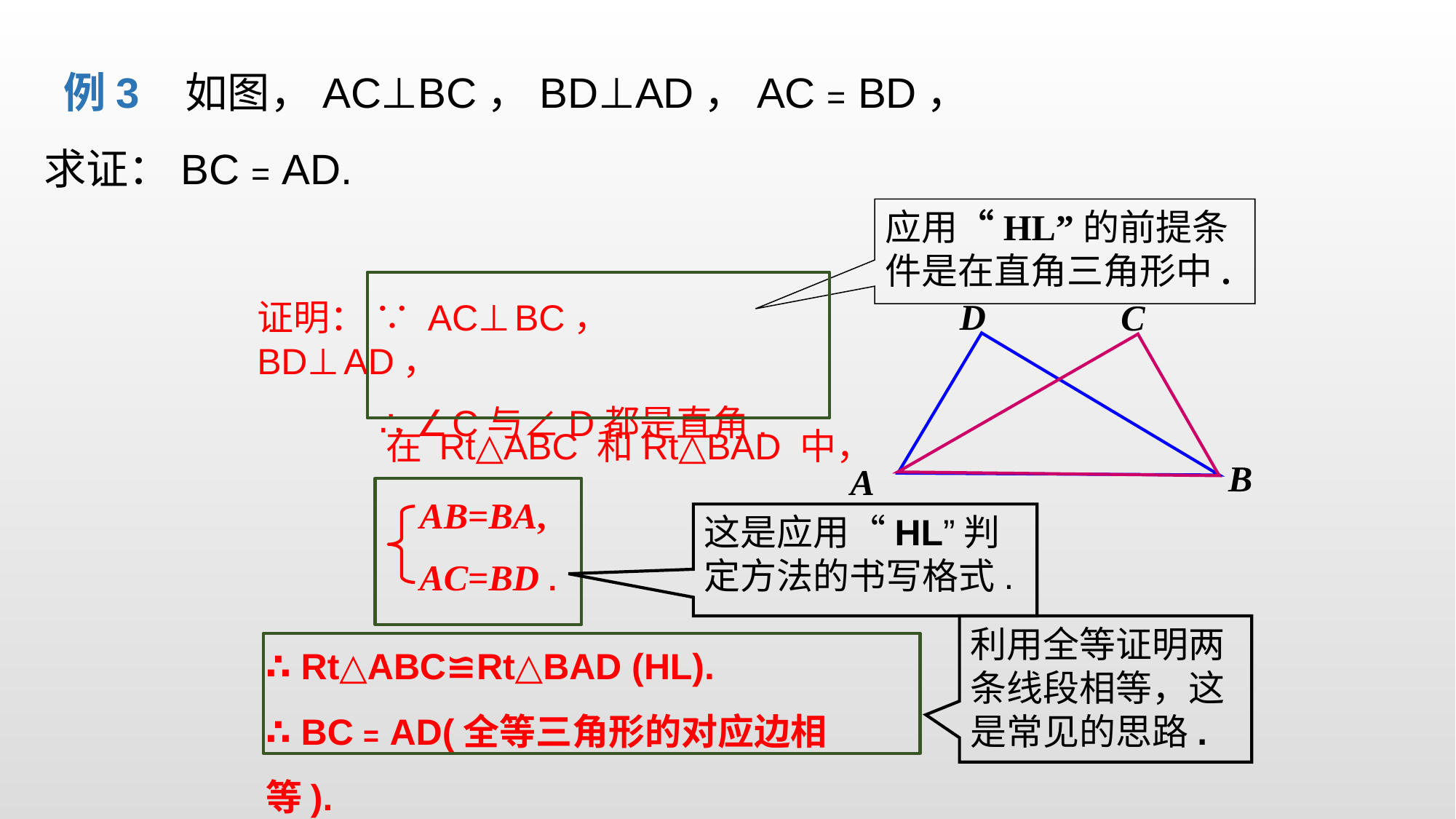

例3   如图，AC⊥BC，BD⊥AD，AC﹦BD，
求证：BC﹦AD.
应用“HL”的前提条件是在直角三角形中.

D
C

B
A
证明： ∵ AC⊥BC， BD⊥AD，
            ∴∠C与∠D都是直角.
在 Rt△ABC 和Rt△BAD 中，

这是应用“HL”判定方法的书写格式.
     AB=BA,
     AC=BD .

∴ Rt△ABC≌Rt△BAD (HL).
∴ BC﹦AD(全等三角形的对应边相等).
利用全等证明两条线段相等，这是常见的思路.